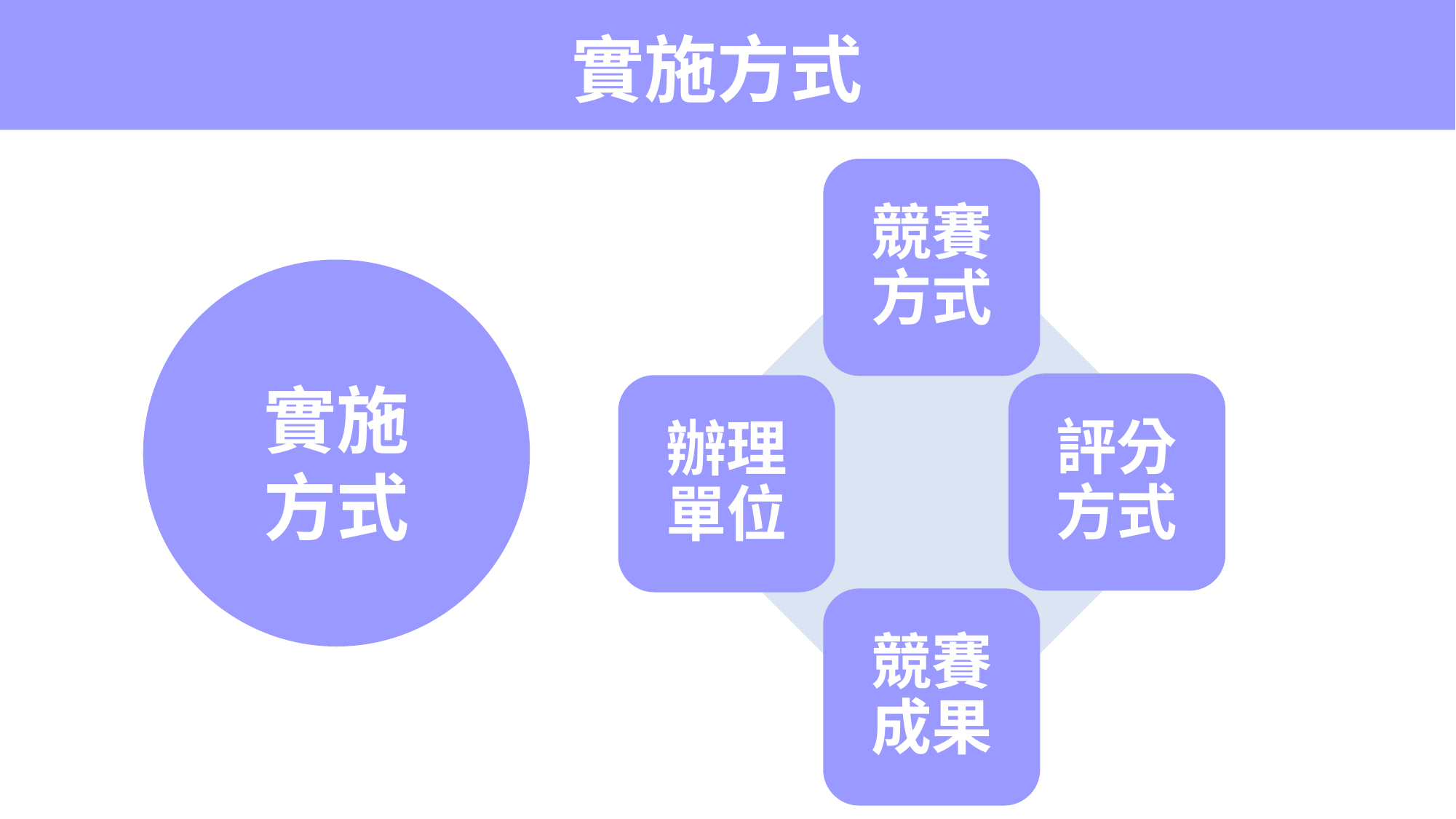

實施方式
競賽方式

實施
方式
評分方式
辦理單位
競賽成果
標題C